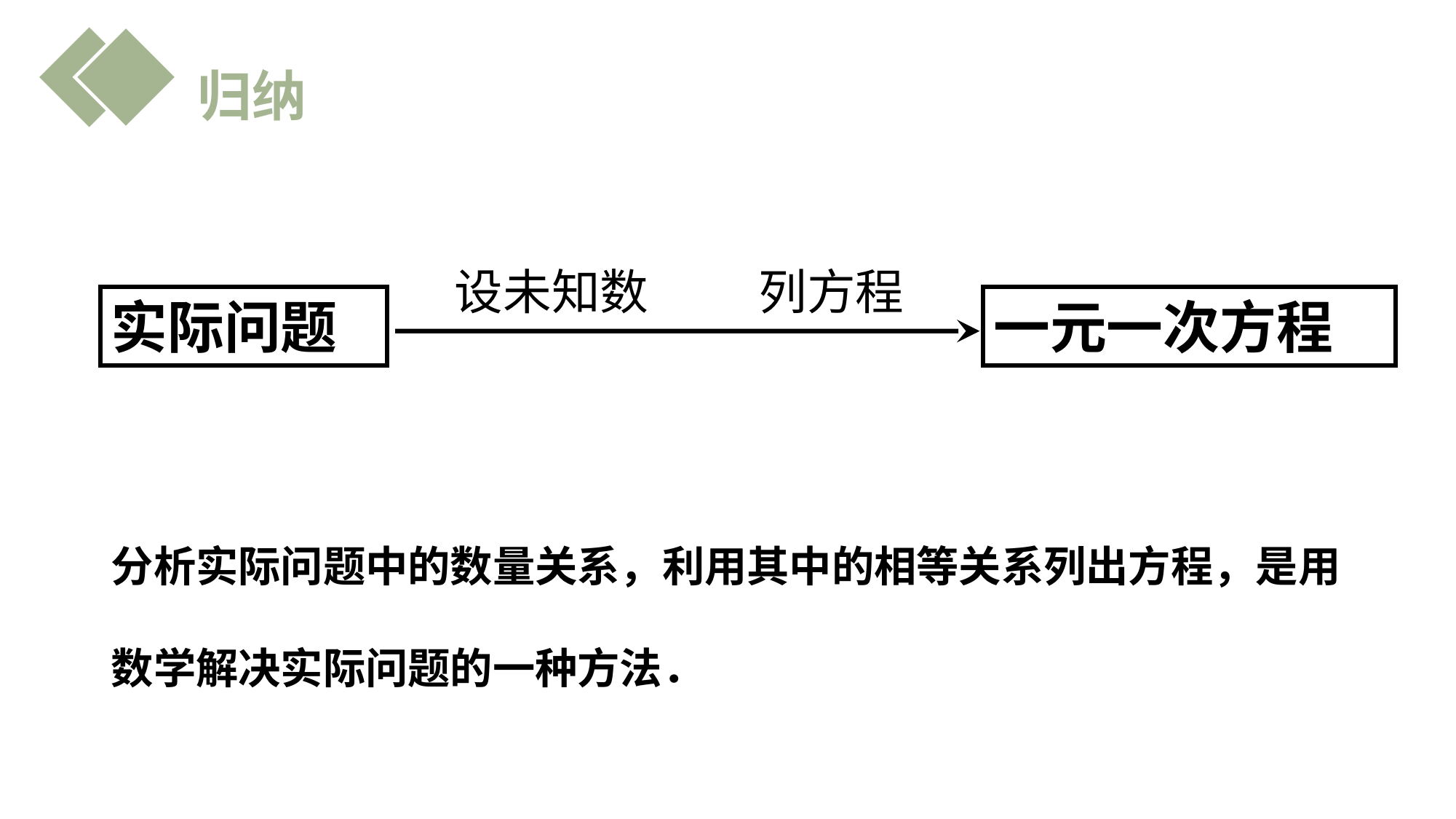

归纳
设未知数
列方程
实际问题
一元一次方程

分析实际问题中的数量关系，利用其中的相等关系列出方程，是用数学解决实际问题的一种方法．